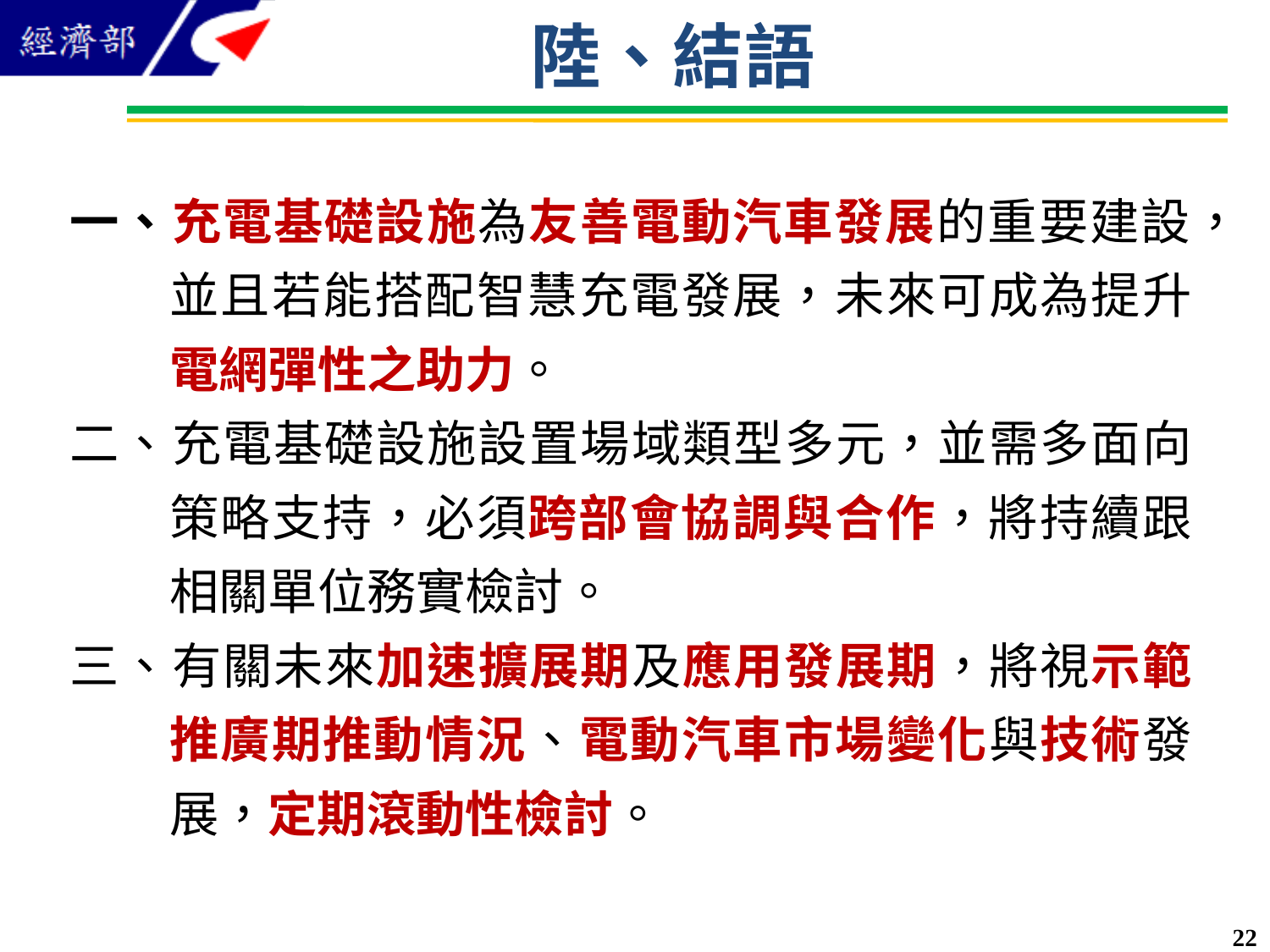

陸、結語
一、充電基礎設施為友善電動汽車發展的重要建設，並且若能搭配智慧充電發展，未來可成為提升電網彈性之助力。
二、充電基礎設施設置場域類型多元，並需多面向策略支持，必須跨部會協調與合作，將持續跟相關單位務實檢討。
三、有關未來加速擴展期及應用發展期，將視示範推廣期推動情況、電動汽車市場變化與技術發展，定期滾動性檢討。

22